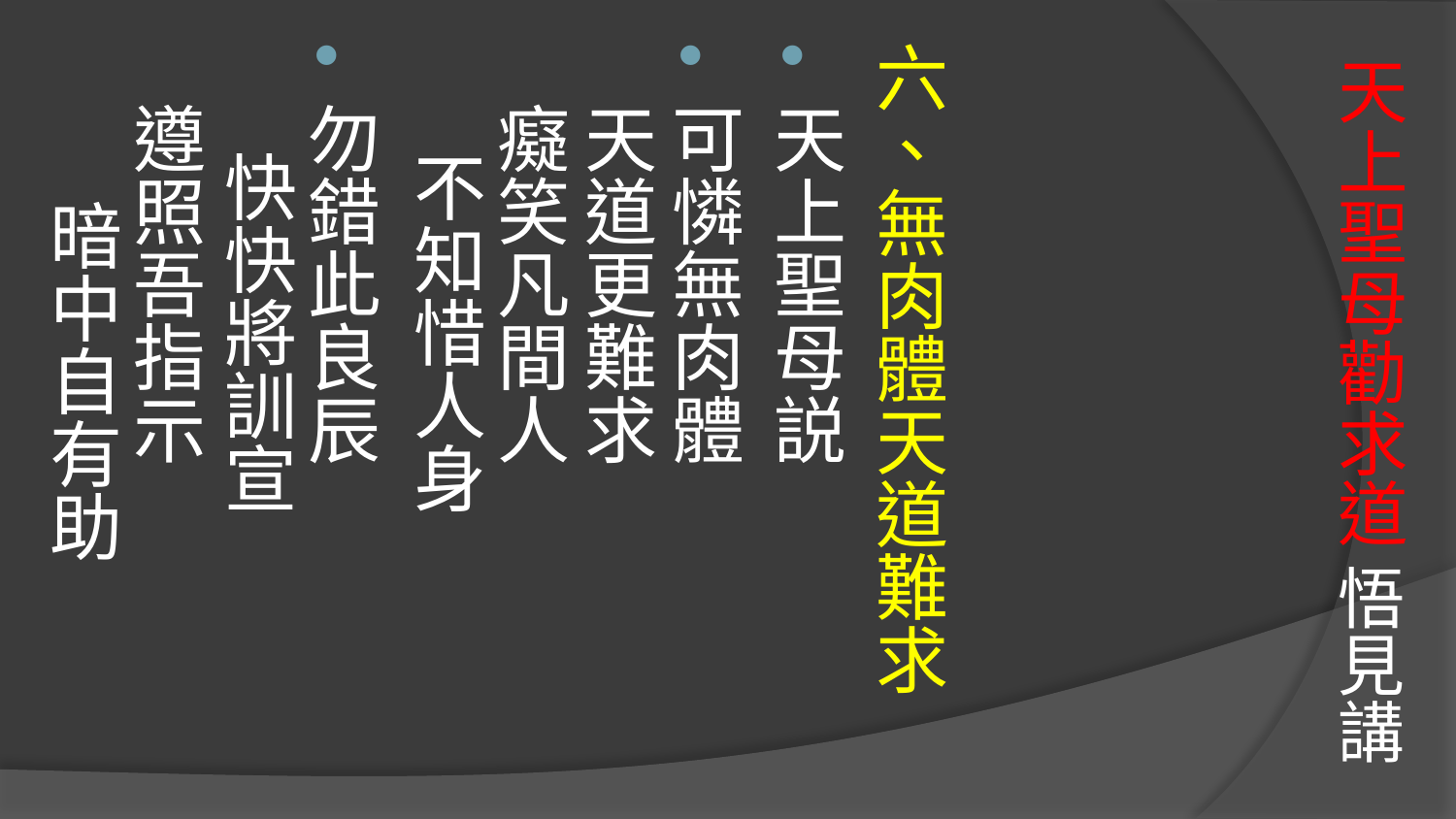

六、無肉體天道難求
天上聖母説
可憐無肉體                 天道更難求
癡笑凡間人                       不知惜人身
勿錯此良辰                       快快將訓宣
遵照吾指示                          暗中自有助
# 天上聖母勸求道 悟見講